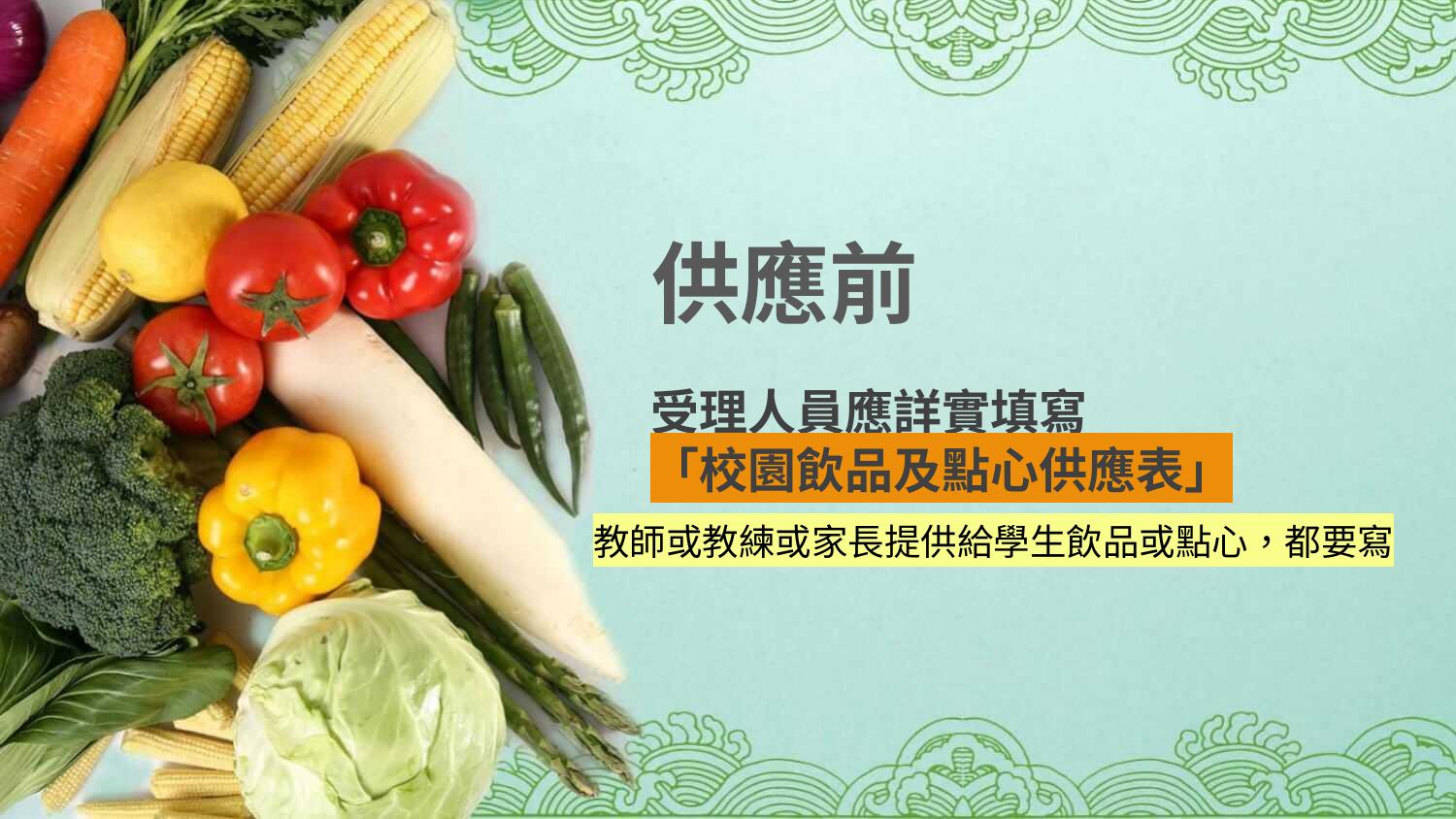

# 供應前
受理人員應詳實填寫
「校園飲品及點心供應表」
教師或教練或家長提供給學生飲品或點心，都要寫